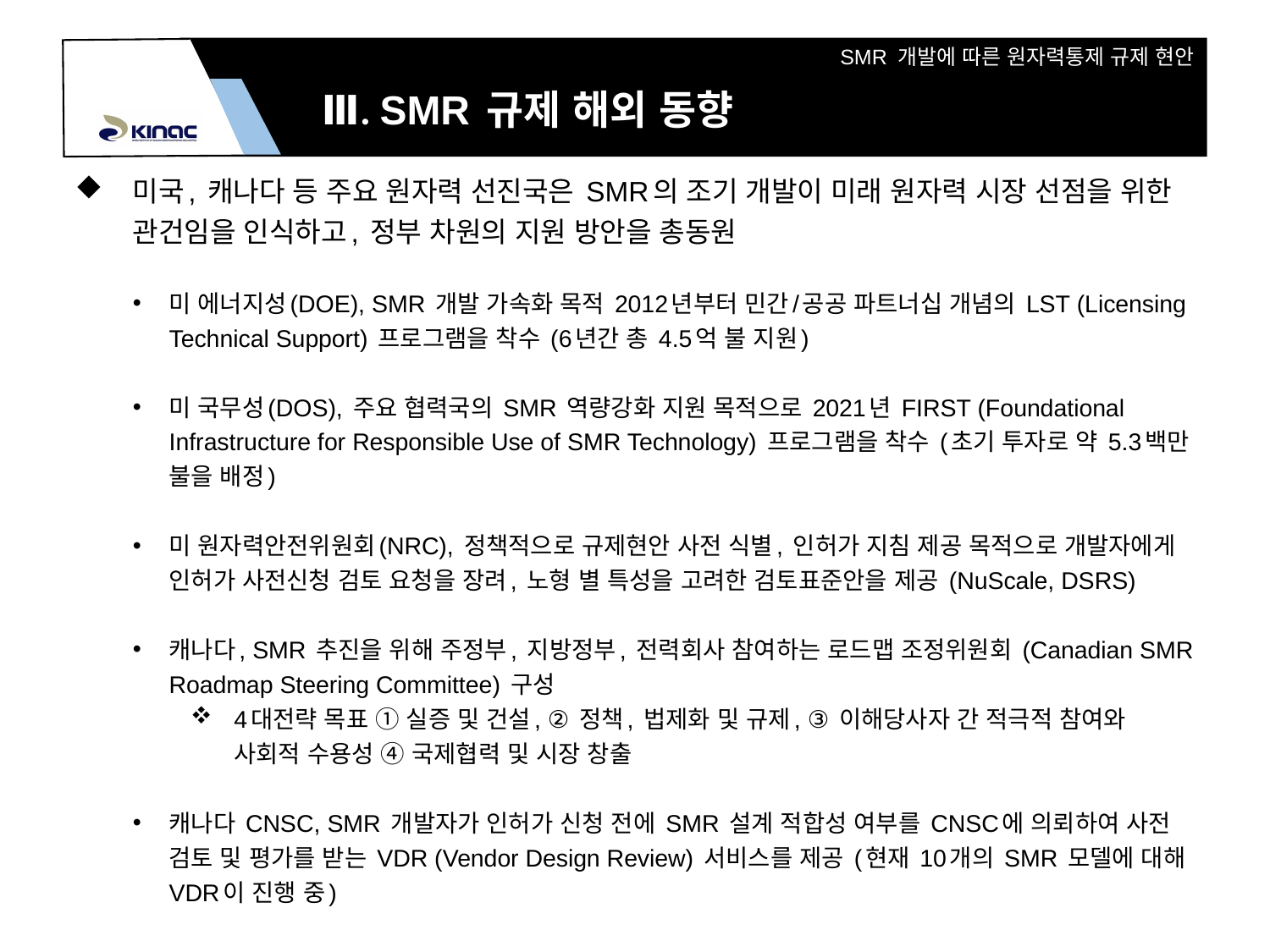

Ⅲ. SMR 규제 해외 동향
미국, 캐나다 등 주요 원자력 선진국은 SMR의 조기 개발이 미래 원자력 시장 선점을 위한 관건임을 인식하고, 정부 차원의 지원 방안을 총동원

미 에너지성(DOE), SMR 개발 가속화 목적 2012년부터 민간/공공 파트너십 개념의 LST (Licensing Technical Support) 프로그램을 착수 (6년간 총 4.5억 불 지원)

미 국무성(DOS), 주요 협력국의 SMR 역량강화 지원 목적으로 2021년 FIRST (Foundational Infrastructure for Responsible Use of SMR Technology) 프로그램을 착수 (초기 투자로 약 5.3백만 불을 배정)

미 원자력안전위원회(NRC), 정책적으로 규제현안 사전 식별, 인허가 지침 제공 목적으로 개발자에게 인허가 사전신청 검토 요청을 장려, 노형 별 특성을 고려한 검토표준안을 제공 (NuScale, DSRS)

캐나다, SMR 추진을 위해 주정부, 지방정부, 전력회사 참여하는 로드맵 조정위원회 (Canadian SMR Roadmap Steering Committee) 구성
4대전략 목표 ① 실증 및 건설, ② 정책, 법제화 및 규제, ③ 이해당사자 간 적극적 참여와 사회적 수용성 ④ 국제협력 및 시장 창출

캐나다 CNSC, SMR 개발자가 인허가 신청 전에 SMR 설계 적합성 여부를 CNSC에 의뢰하여 사전 검토 및 평가를 받는 VDR (Vendor Design Review) 서비스를 제공 (현재 10개의 SMR 모델에 대해 VDR이 진행 중)